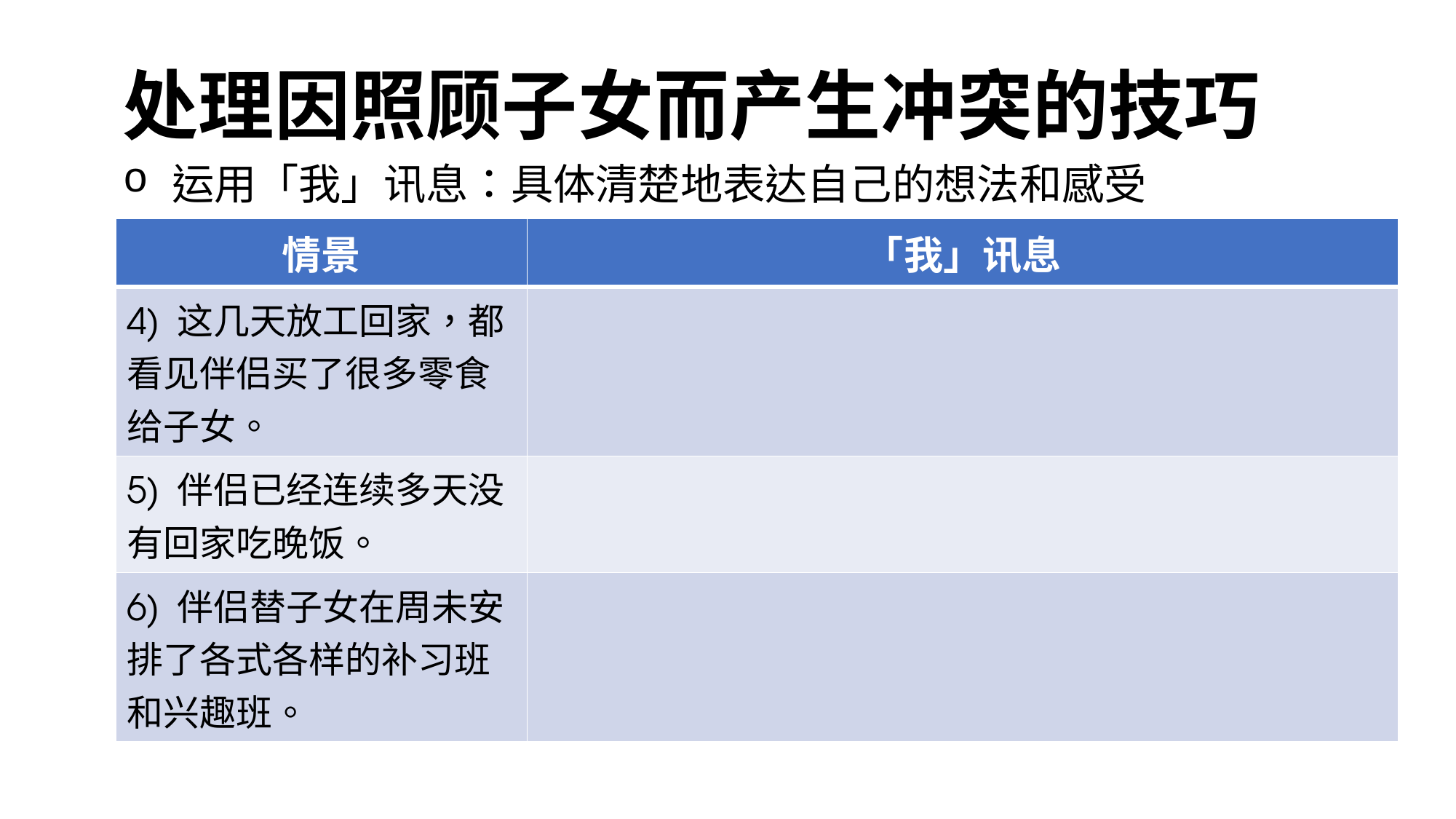

# 处理因照顾子女而产生冲突的技巧
 运用「我」讯息：具体清楚地表达自己的想法和感受
| 情景 | 「我」讯息 |
| --- | --- |
| 4) 这几天放工回家，都看见伴侣买了很多零食给子女。 |  |
| 5) 伴侣已经连续多天没有回家吃晚饭。 |  |
| 6) 伴侣替子女在周未安排了各式各样的补习班和兴趣班。 |  |